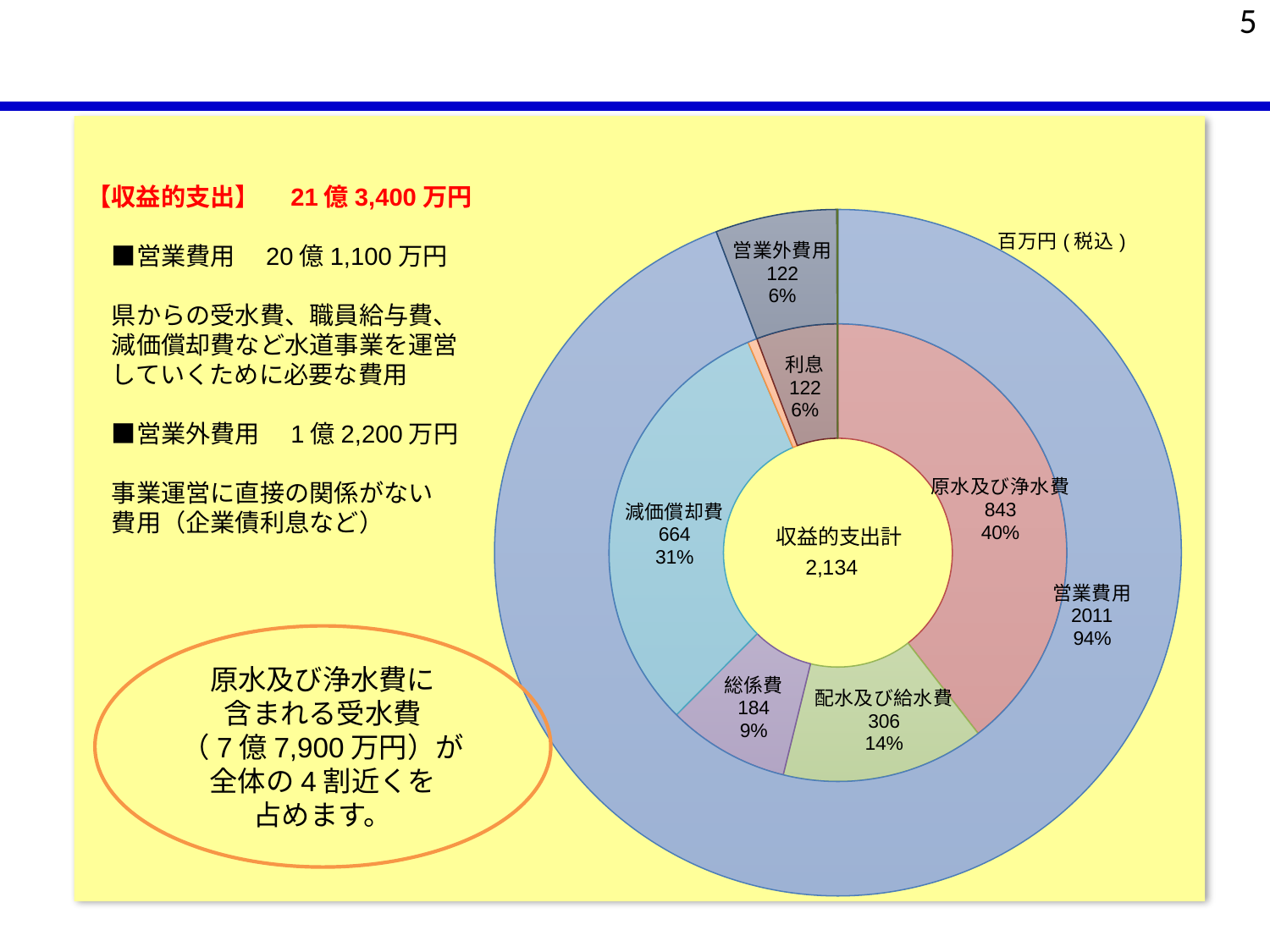

5

【収益的支出】　21億3,400万円

　■営業費用　20億1,100万円

　県からの受水費、職員給与費、
　減価償却費など水道事業を運営
　していくために必要な費用

　■営業外費用　1億2,200万円

　事業運営に直接の関係がない
　費用（企業債利息など）

### Chart

| Category |  |  |
|---|---|---|
| 営業費用 | None | 2011.0 |
| 原水及び浄水費 | 843.0 | None |
| 配水及び給水費 | 306.0 | None |
| 総係費 | 184.0 | None |
| 減価償却費 | 664.0 | None |
| 資産減耗費 | 14.0 | None |
| 営業外費用 | None | 122.0 |
| 利息 | 122.0 | None |
| 予備費 | 1.0 | 1.0 |
原水及び浄水費に
含まれる受水費
（7億7,900万円）が
全体の4割近くを
占めます。